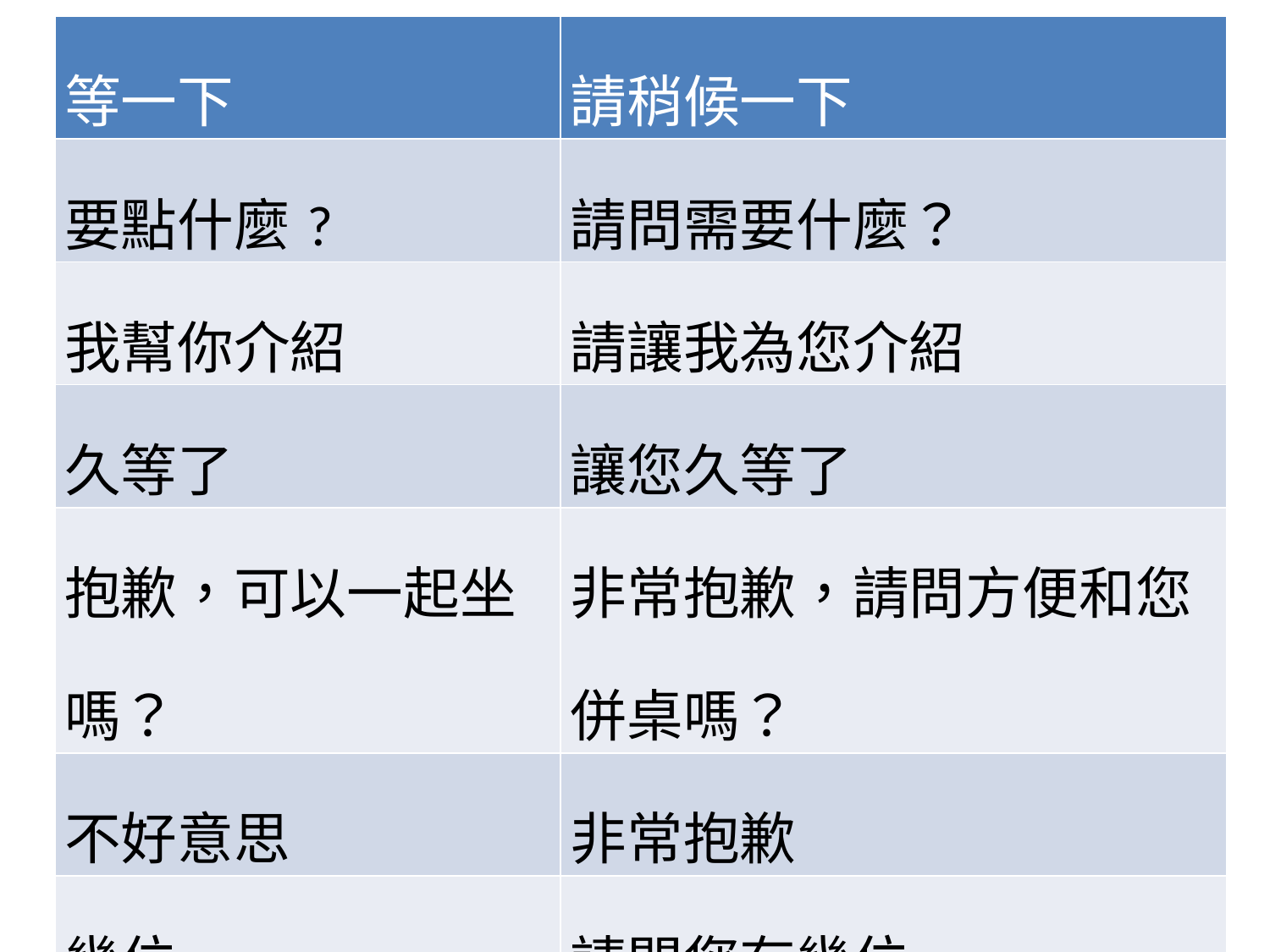

| 等一下 | 請稍候一下 |
| --- | --- |
| 要點什麼? | 請問需要什麼？ |
| 我幫你介紹 | 請讓我為您介紹 |
| 久等了 | 讓您久等了 |
| 抱歉，可以一起坐嗎？ | 非常抱歉，請問方便和您併桌嗎？ |
| 不好意思 | 非常抱歉 |
| 幾位 | 請問您有幾位 |